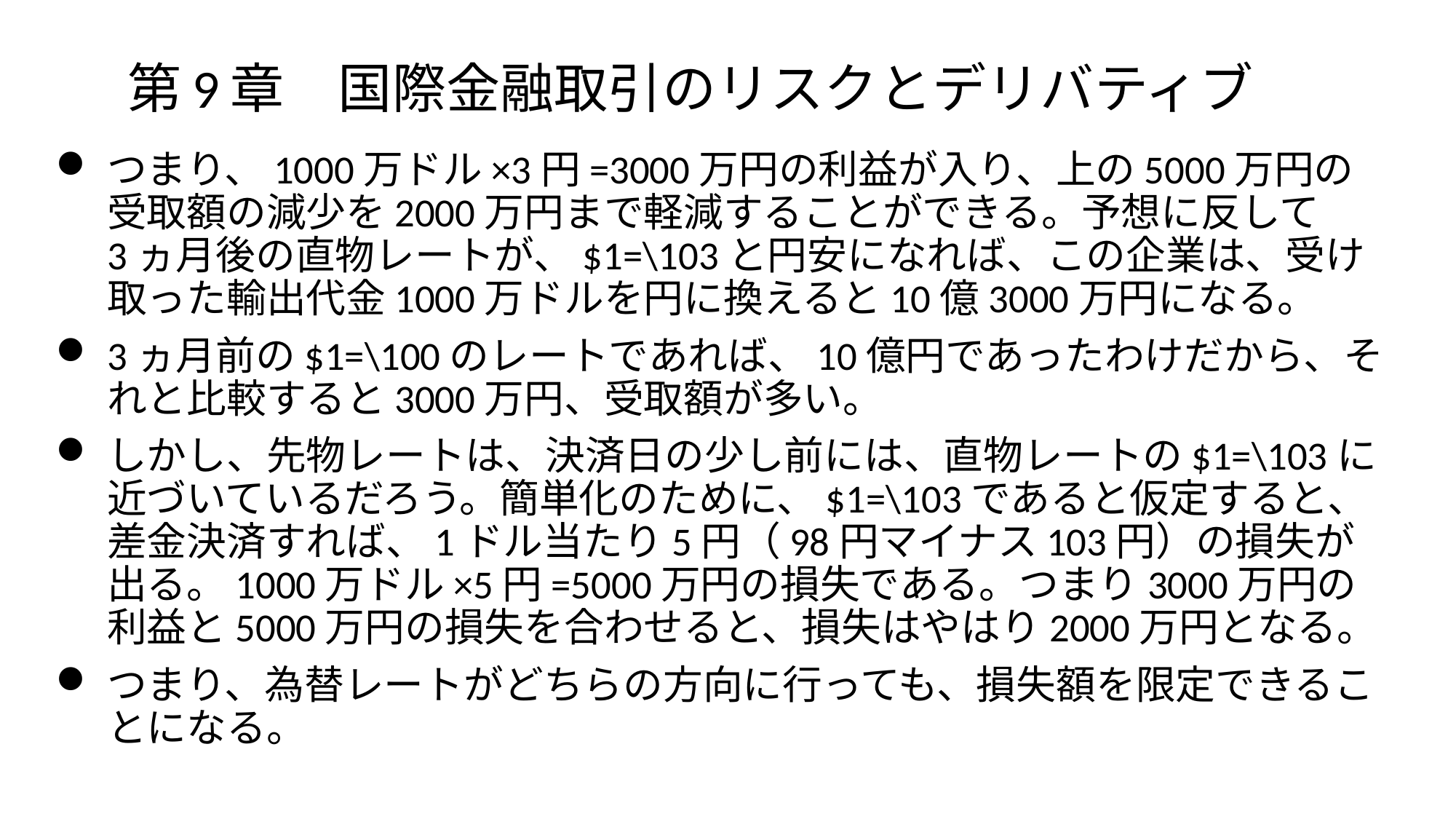

# 第9章　国際金融取引のリスクとデリバティブ
つまり、1000万ドル×3円=3000万円の利益が入り、上の5000万円の受取額の減少を2000万円まで軽減することができる。予想に反して3ヵ月後の直物レートが、$1=\103と円安になれば、この企業は、受け取った輸出代金1000万ドルを円に換えると10億3000万円になる。
3ヵ月前の$1=\100のレートであれば、10億円であったわけだから、それと比較すると3000万円、受取額が多い。
しかし、先物レートは、決済日の少し前には、直物レートの$1=\103に近づいているだろう。簡単化のために、$1=\103であると仮定すると、差金決済すれば、1ドル当たり5円（98円マイナス103円）の損失が出る。1000万ドル×5円=5000万円の損失である。つまり3000万円の利益と5000万円の損失を合わせると、損失はやはり2000万円となる。
つまり、為替レートがどちらの方向に行っても、損失額を限定できることになる。